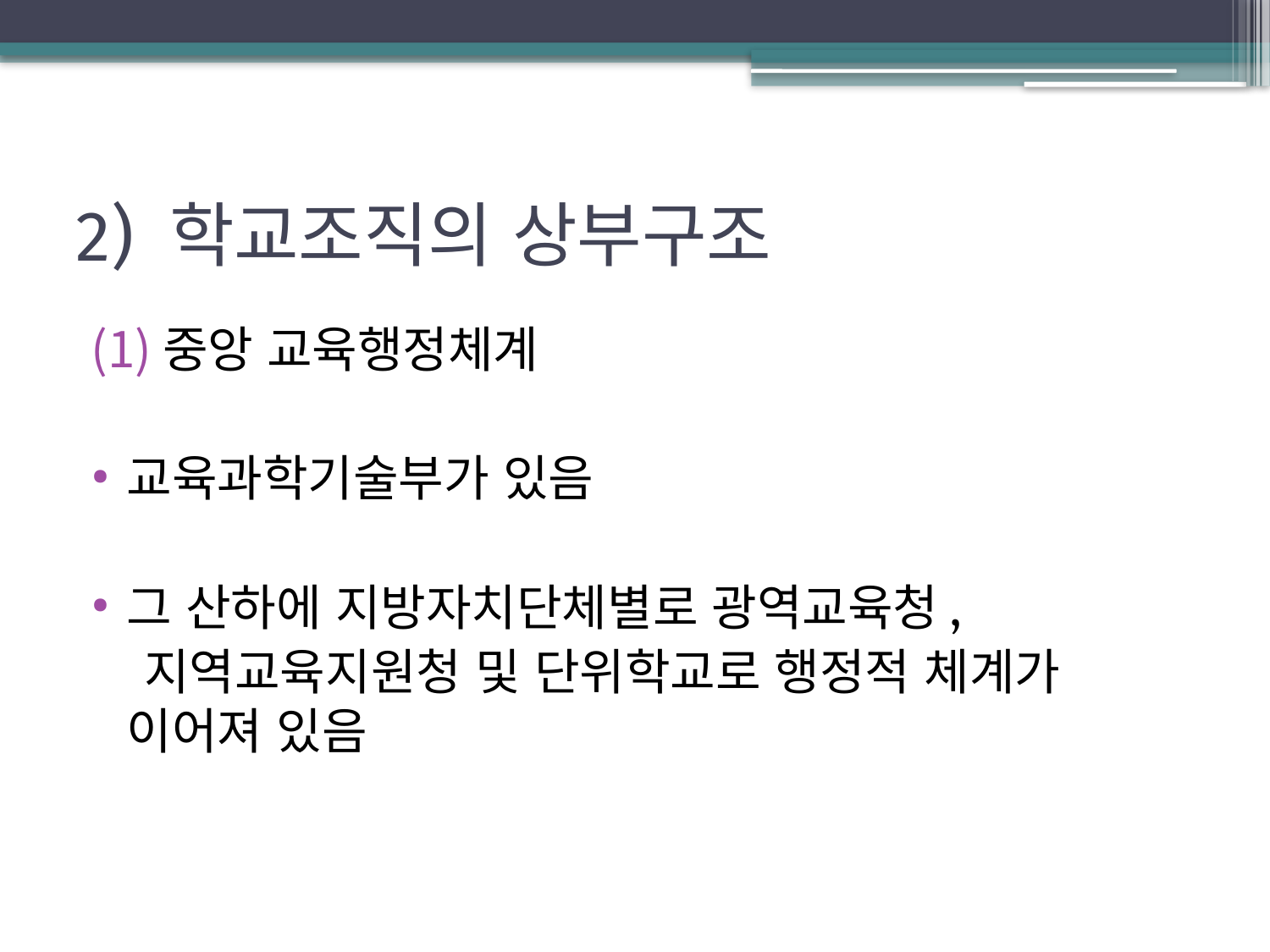

# 2) 학교조직의 상부구조
중앙 교육행정체계

교육과학기술부가 있음

그 산하에 지방자치단체별로 광역교육청,
   지역교육지원청 및 단위학교로 행정적 체계가 이어져 있음